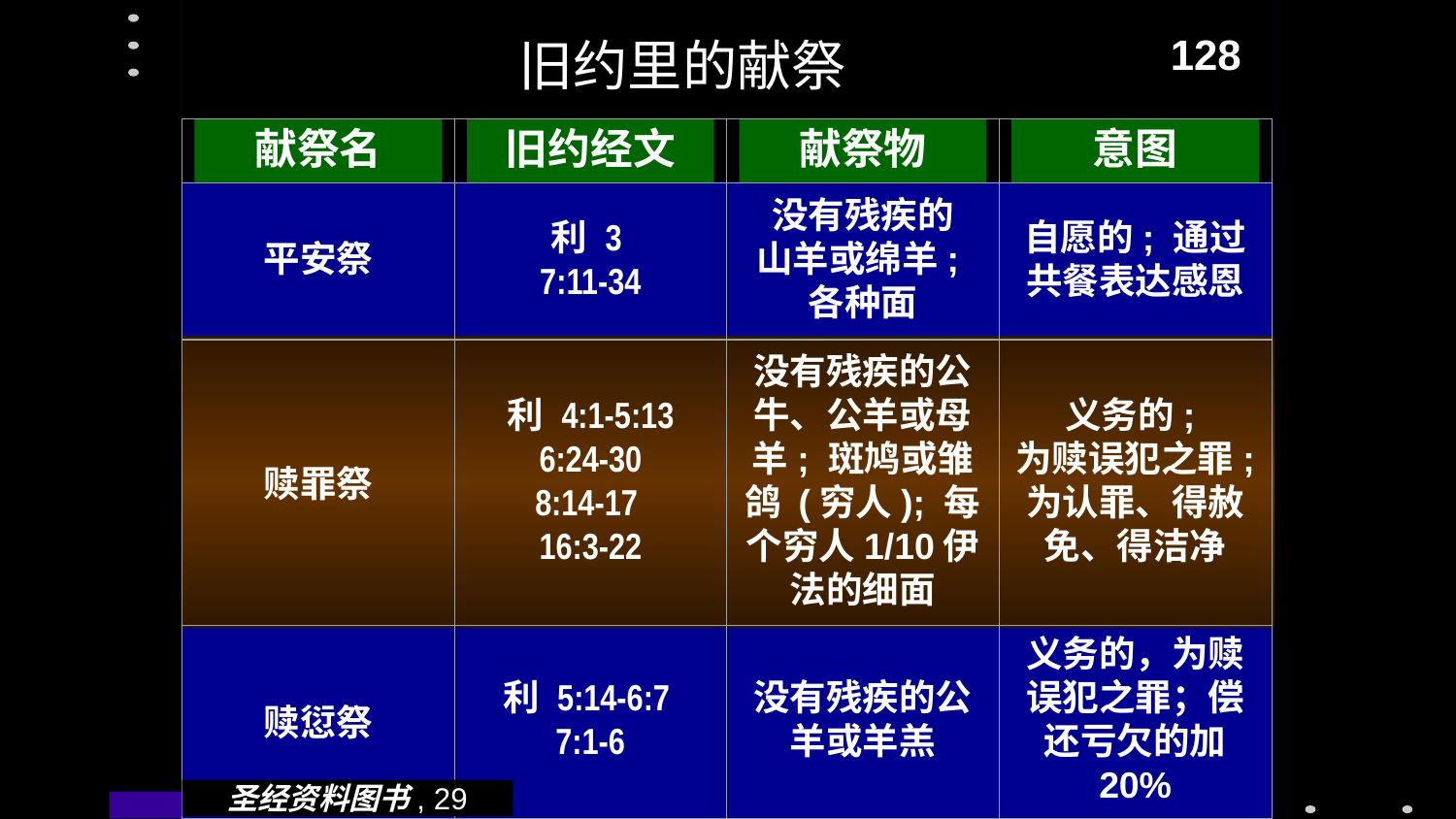

# 旧约里的献祭
128

献祭名

旧约经文

献祭物

意图

平安祭

利 3
7:11-34

没有残疾的
山羊或绵羊;
各种面

自愿的; 通过共餐表达感恩

赎罪祭

利 4:1-5:13
6:24-30
8:14-17
16:3-22

没有残疾的公牛、公羊或母羊; 斑鸠或雏鸽 (穷人); 每个穷人1/10伊法的细面

义务的;
为赎误犯之罪; 为认罪、得赦免、得洁净

赎愆祭

利 5:14-6:7
7:1-6

没有残疾的公羊或羊羔

义务的，为赎误犯之罪；偿还亏欠的加 20%

圣经资料图书, 29